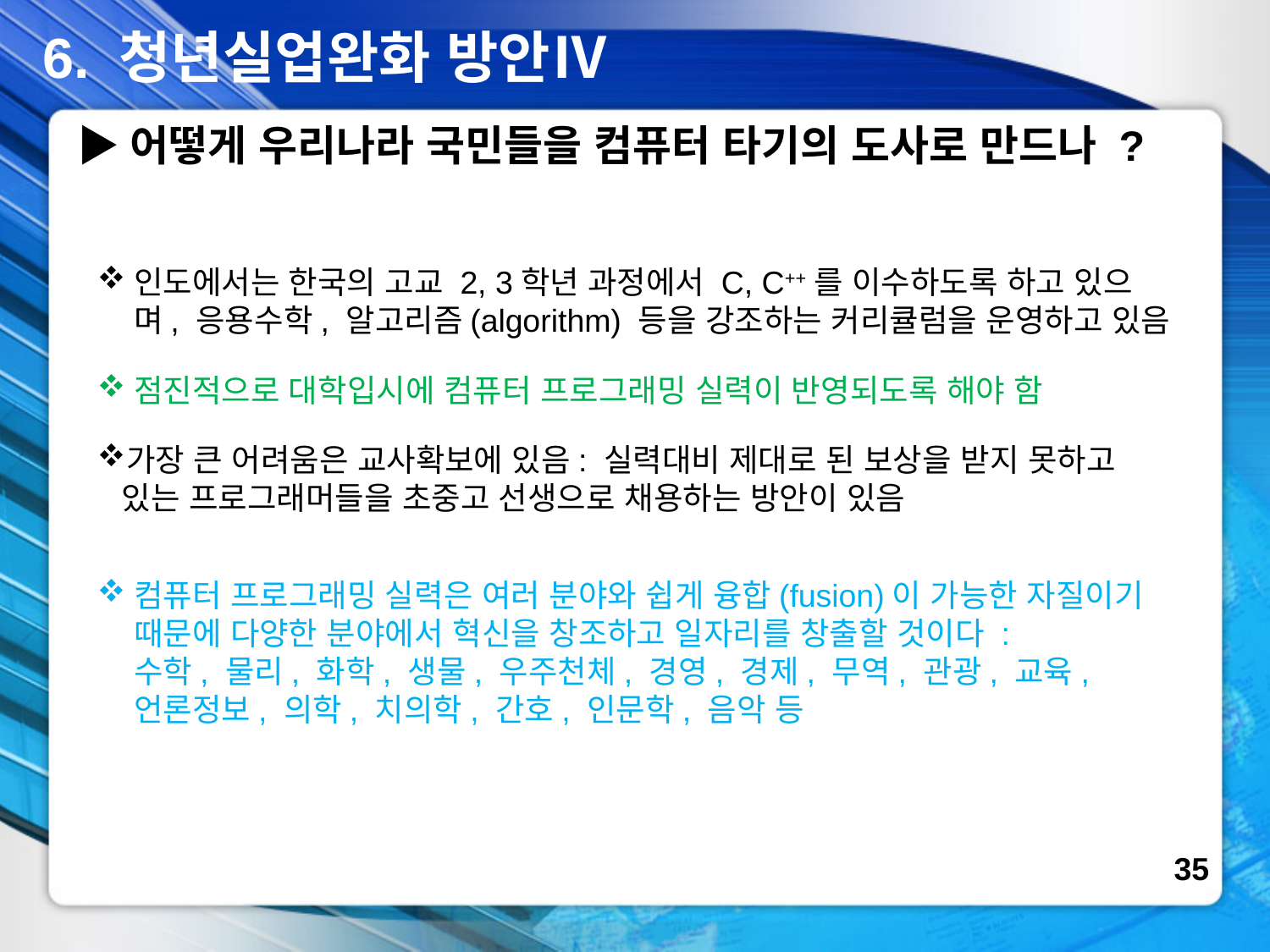

6. 청년실업완화 방안Ⅳ
▶어떻게 우리나라 국민들을 컴퓨터 타기의 도사로 만드나 ?

인도에서는 한국의 고교 2, 3학년 과정에서 C, C++를 이수하도록 하고 있으며, 응용수학, 알고리즘(algorithm) 등을 강조하는 커리큘럼을 운영하고 있음

점진적으로 대학입시에 컴퓨터 프로그래밍 실력이 반영되도록 해야 함

가장 큰 어려움은 교사확보에 있음: 실력대비 제대로 된 보상을 받지 못하고 있는 프로그래머들을 초중고 선생으로 채용하는 방안이 있음

컴퓨터 프로그래밍 실력은 여러 분야와 쉽게 융합(fusion)이 가능한 자질이기 때문에 다양한 분야에서 혁신을 창조하고 일자리를 창출할 것이다 :
수학, 물리, 화학, 생물, 우주천체, 경영, 경제, 무역, 관광, 교육, 언론정보, 의학, 치의학, 간호, 인문학, 음악 등
35